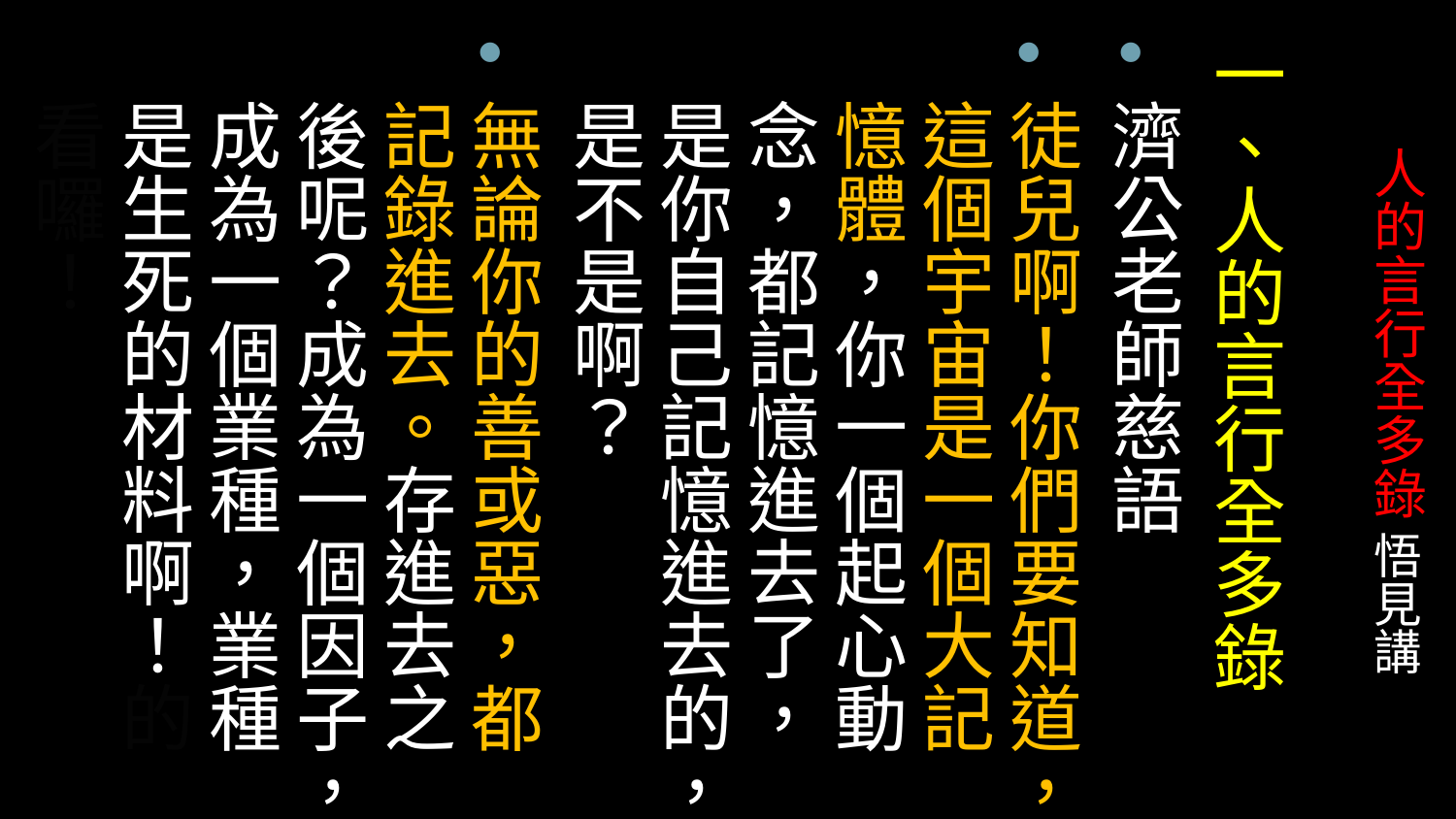

一、人的言行全多錄
濟公老師慈語
徒兒啊！你們要知道，這個宇宙是一個大記憶體，你一個起心動念，都記憶進去了，是你自己記憶進去的，是不是啊？
無論你的善或惡，都記錄進去。存進去之後呢？成為一個因子，成為一個業種，業種是生死的材料啊！的看囉！
# 人的言行全多錄 悟見講